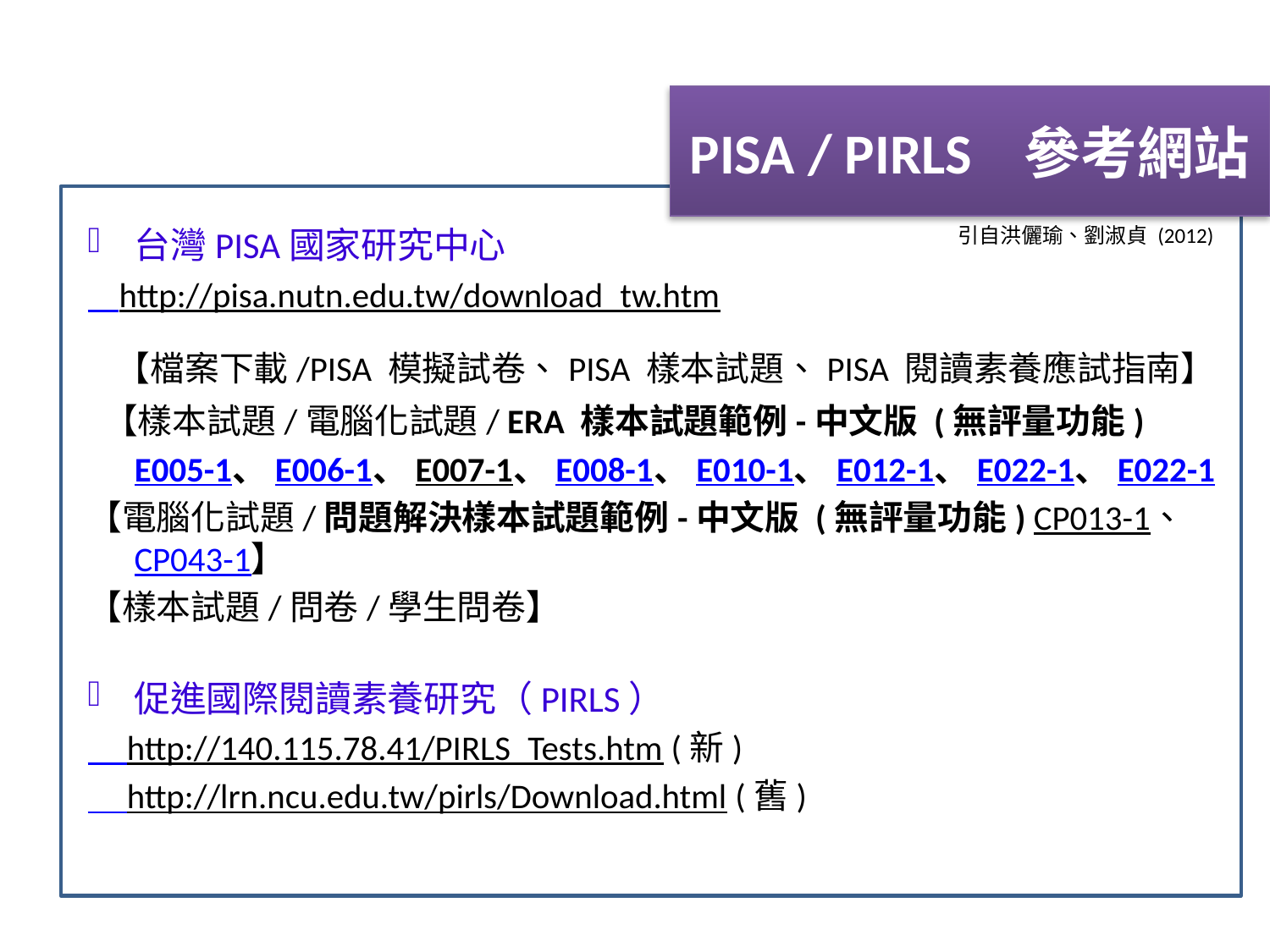

PISA / PIRLS   參考網站

引自洪儷瑜、劉淑貞 (2012)
台灣PISA國家研究中心
    http://pisa.nutn.edu.tw/download_tw.htm
  【檔案下載/PISA 模擬試卷、PISA 樣本試題、PISA 閱讀素養應試指南】
 【樣本試題/電腦化試題/ ERA 樣本試題範例-中文版 (無評量功能)
      E005-1、E006-1、E007-1、E008-1、E010-1、E012-1、E022-1、E022-1
【電腦化試題/問題解決樣本試題範例-中文版 (無評量功能) CP013-1、CP043-1】
【樣本試題/問卷/學生問卷】
促進國際閱讀素養研究（PIRLS）
     http://140.115.78.41/PIRLS_Tests.htm (新)
     http://lrn.ncu.edu.tw/pirls/Download.html (舊)